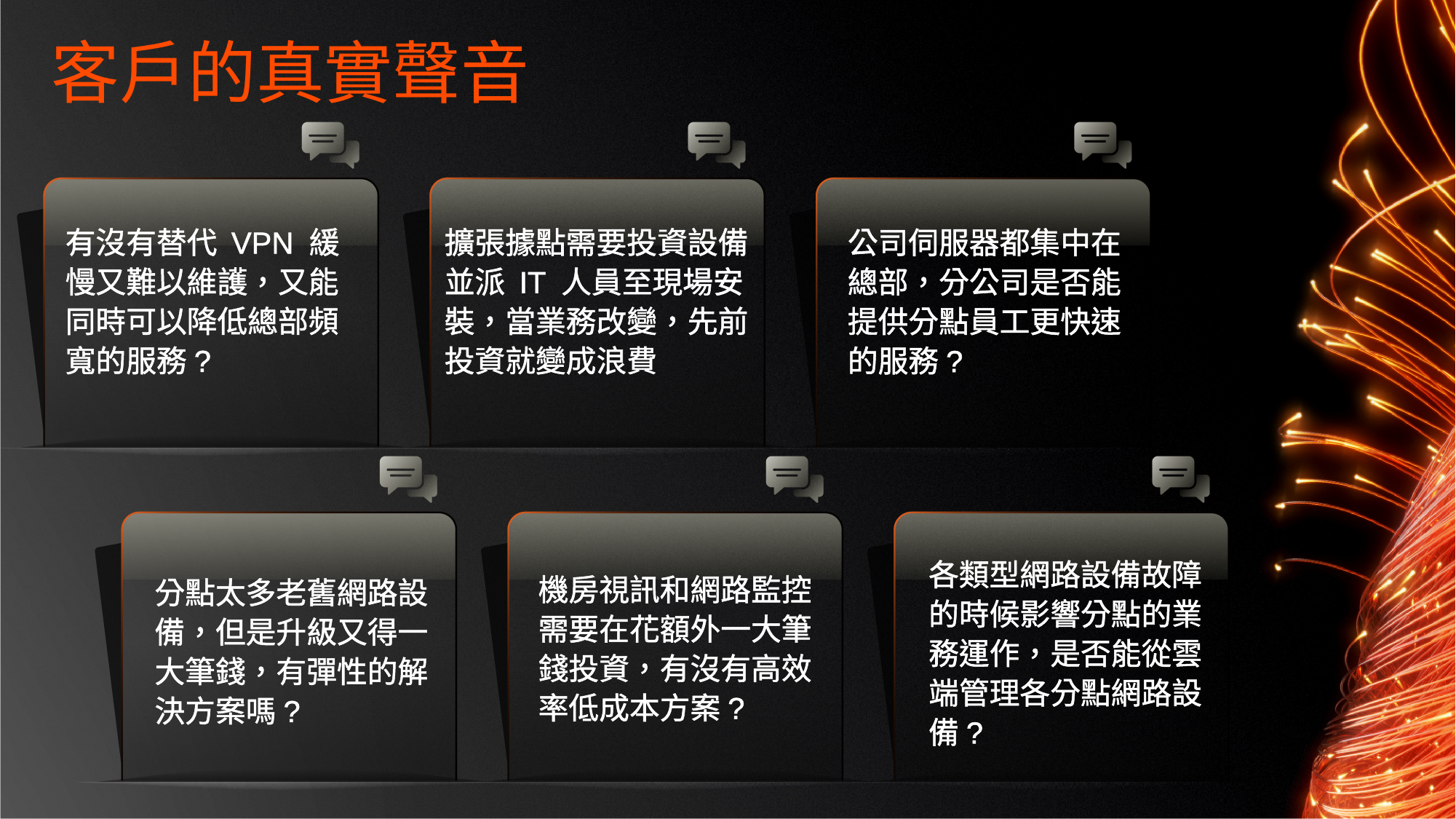

# 客戶的真實聲音
有沒有替代 VPN 緩慢又難以維護，又能同時可以降低總部頻寬的服務?

擴張據點需要投資設備並派 IT 人員至現場安裝，當業務改變，先前投資就變成浪費
公司伺服器都集中在總部，分公司是否能提供分點員工更快速的服務?
各類型網路設備故障的時候影響分點的業務運作，是否能從雲端管理各分點網路設備?
機房視訊和網路監控需要在花額外一大筆錢投資，有沒有高效率低成本方案?
分點太多老舊網路設備，但是升級又得一大筆錢，有彈性的解決方案嗎?